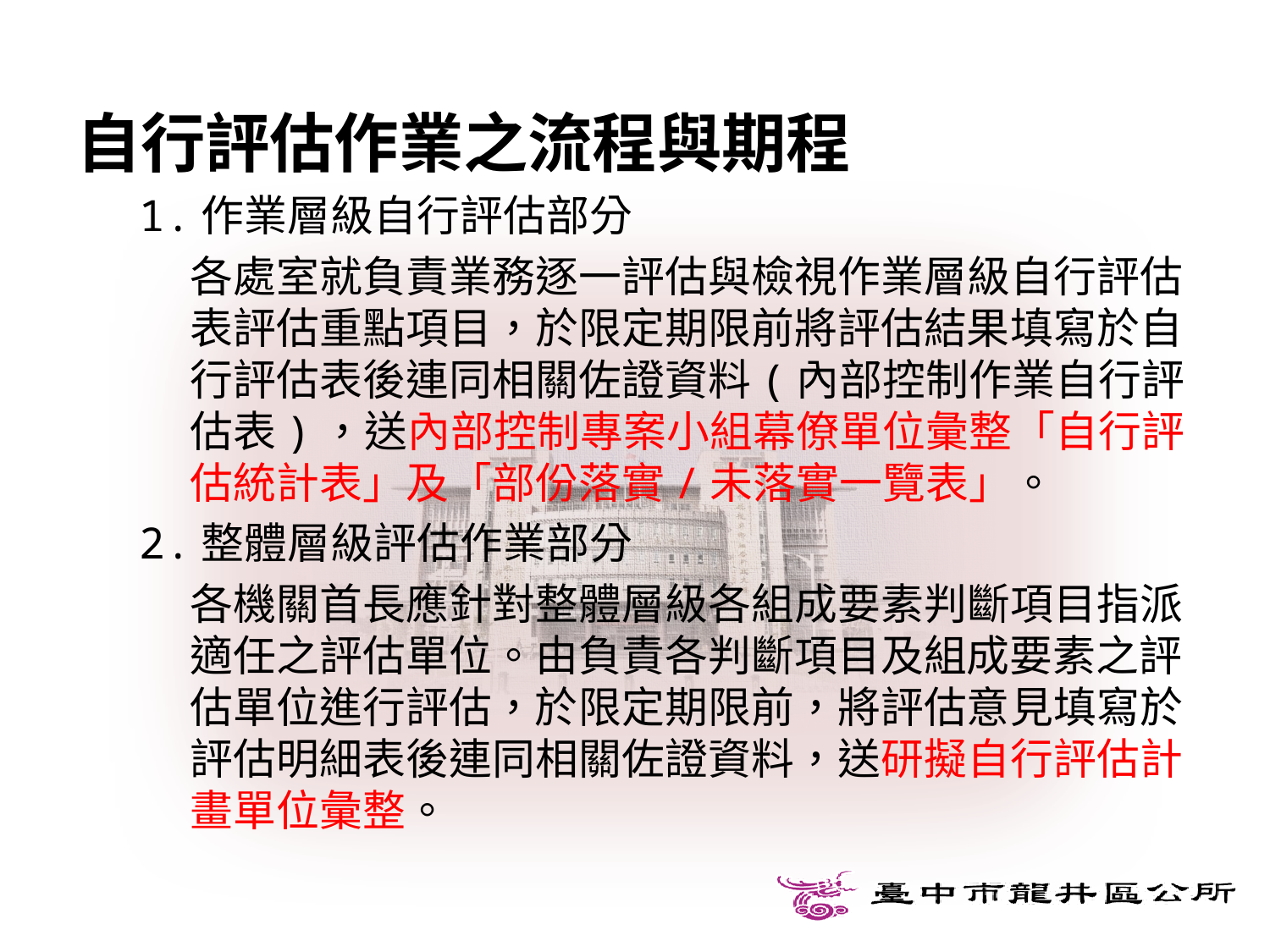

自行評估作業之流程與期程
1.作業層級自行評估部分
各處室就負責業務逐一評估與檢視作業層級自行評估表評估重點項目，於限定期限前將評估結果填寫於自行評估表後連同相關佐證資料(內部控制作業自行評估表)，送內部控制專案小組幕僚單位彙整「自行評估統計表」及「部份落實/未落實一覽表」。
2.整體層級評估作業部分
各機關首長應針對整體層級各組成要素判斷項目指派適任之評估單位。由負責各判斷項目及組成要素之評估單位進行評估，於限定期限前，將評估意見填寫於評估明細表後連同相關佐證資料，送研擬自行評估計畫單位彙整。